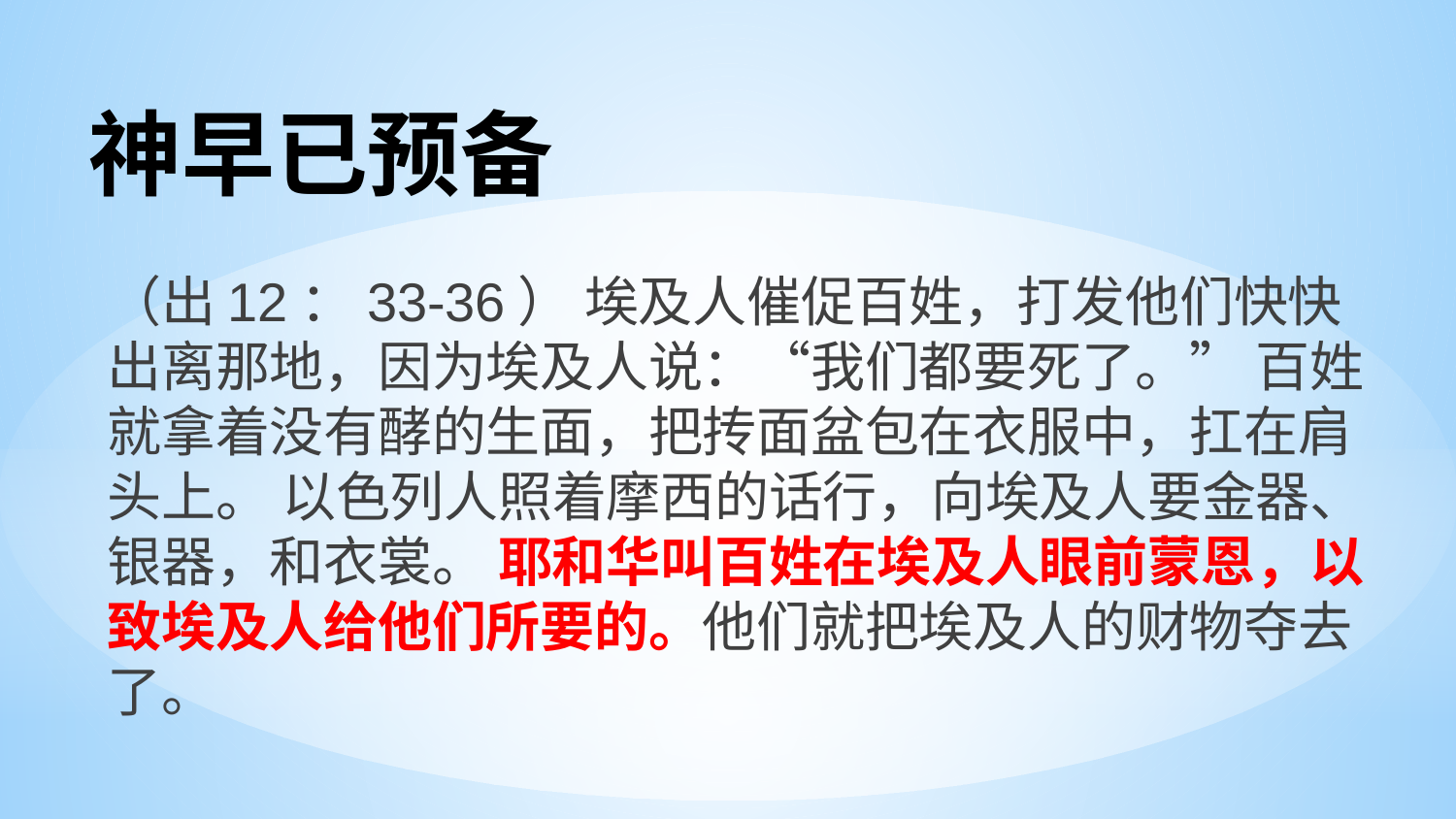

# 神早已预备
（出12：33-36） 埃及人催促百姓，打发他们快快出离那地，因为埃及人说：“我们都要死了。” 百姓就拿着没有酵的生面，把抟面盆包在衣服中，扛在肩头上。 以色列人照着摩西的话行，向埃及人要金器、银器，和衣裳。 耶和华叫百姓在埃及人眼前蒙恩，以致埃及人给他们所要的。他们就把埃及人的财物夺去了。